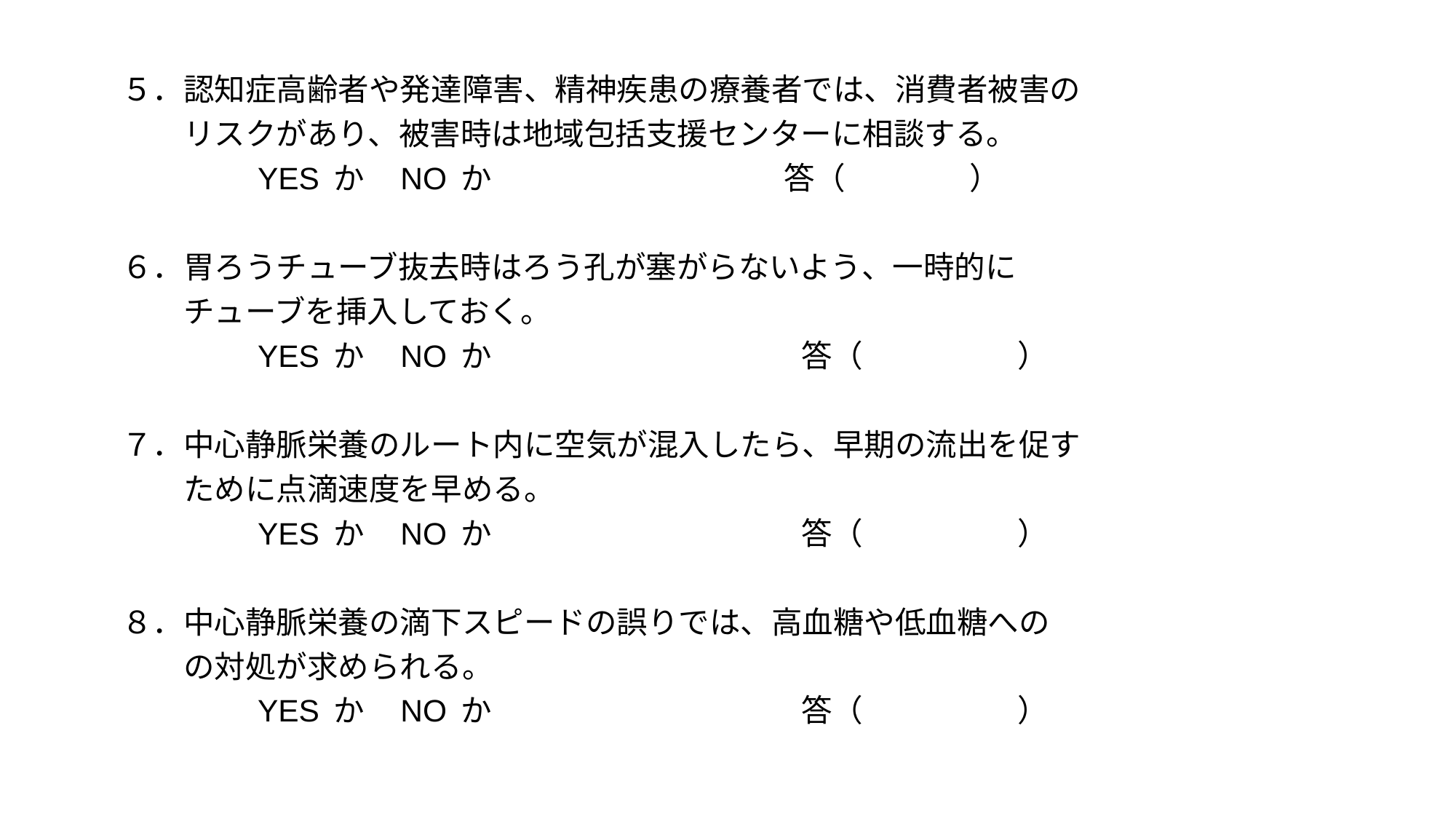

５．認知症高齢者や発達障害、精神疾患の療養者では、消費者被害の
　　リスクがあり、被害時は地域包括支援センターに相談する。
　　　　 YES か　NO か　　　　　　　　　  答（　　　　）

６．胃ろうチューブ抜去時はろう孔が塞がらないよう、一時的に
　　チューブを挿入しておく。
　　　　 YES か　NO か　　　　　　　　　　答（　　　　　）

７．中心静脈栄養のルート内に空気が混入したら、早期の流出を促す
　　ために点滴速度を早める。
　　　　 YES か　NO か　　　　　　　　　　答（　　　　　）

８．中心静脈栄養の滴下スピードの誤りでは、高血糖や低血糖への
　　の対処が求められる。
　　　　 YES か　NO か　　　　　　　　　　答（　　　　　）